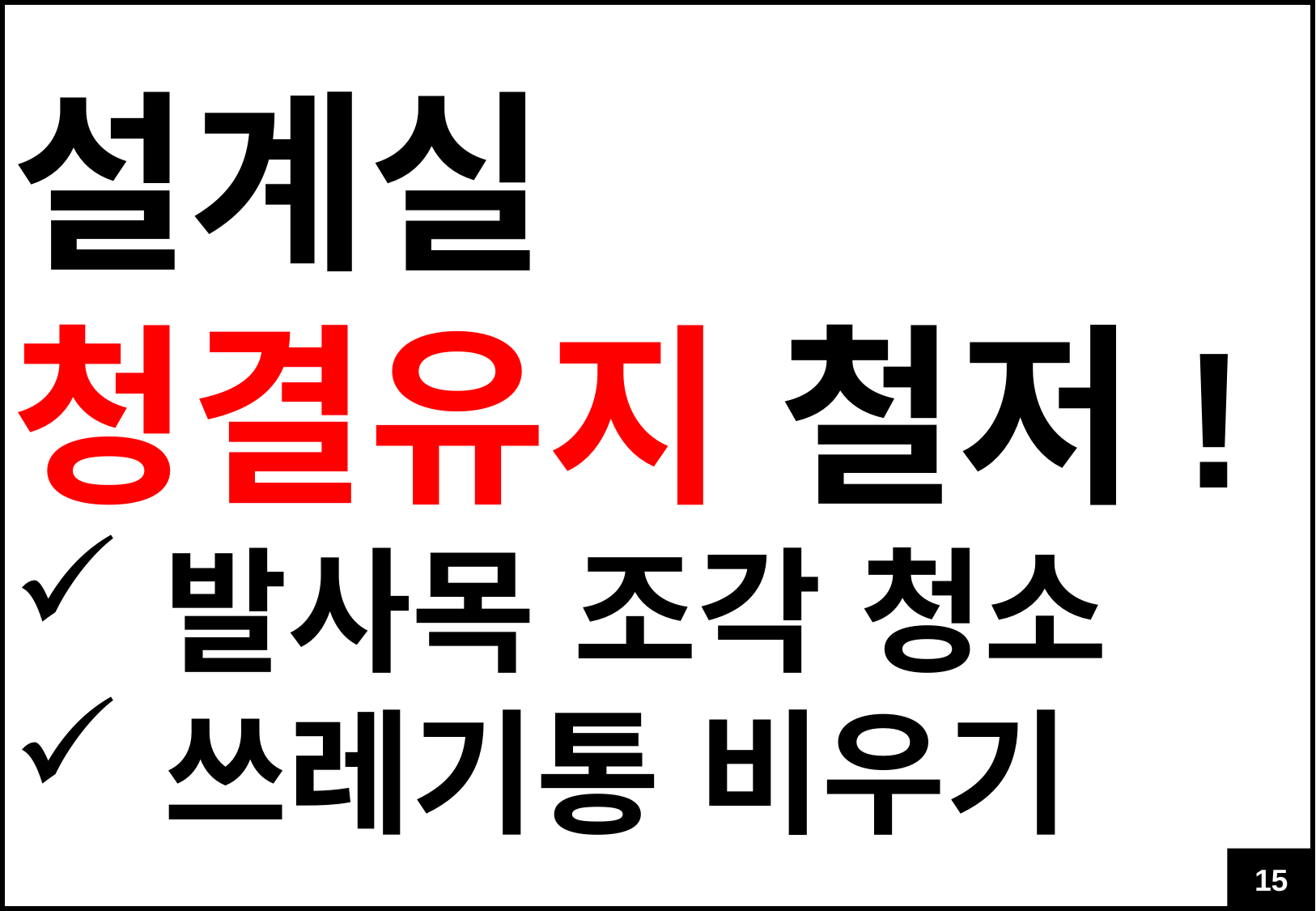

설계실
청결유지 철저!
발사목 조각 청소
쓰레기통 비우기
15